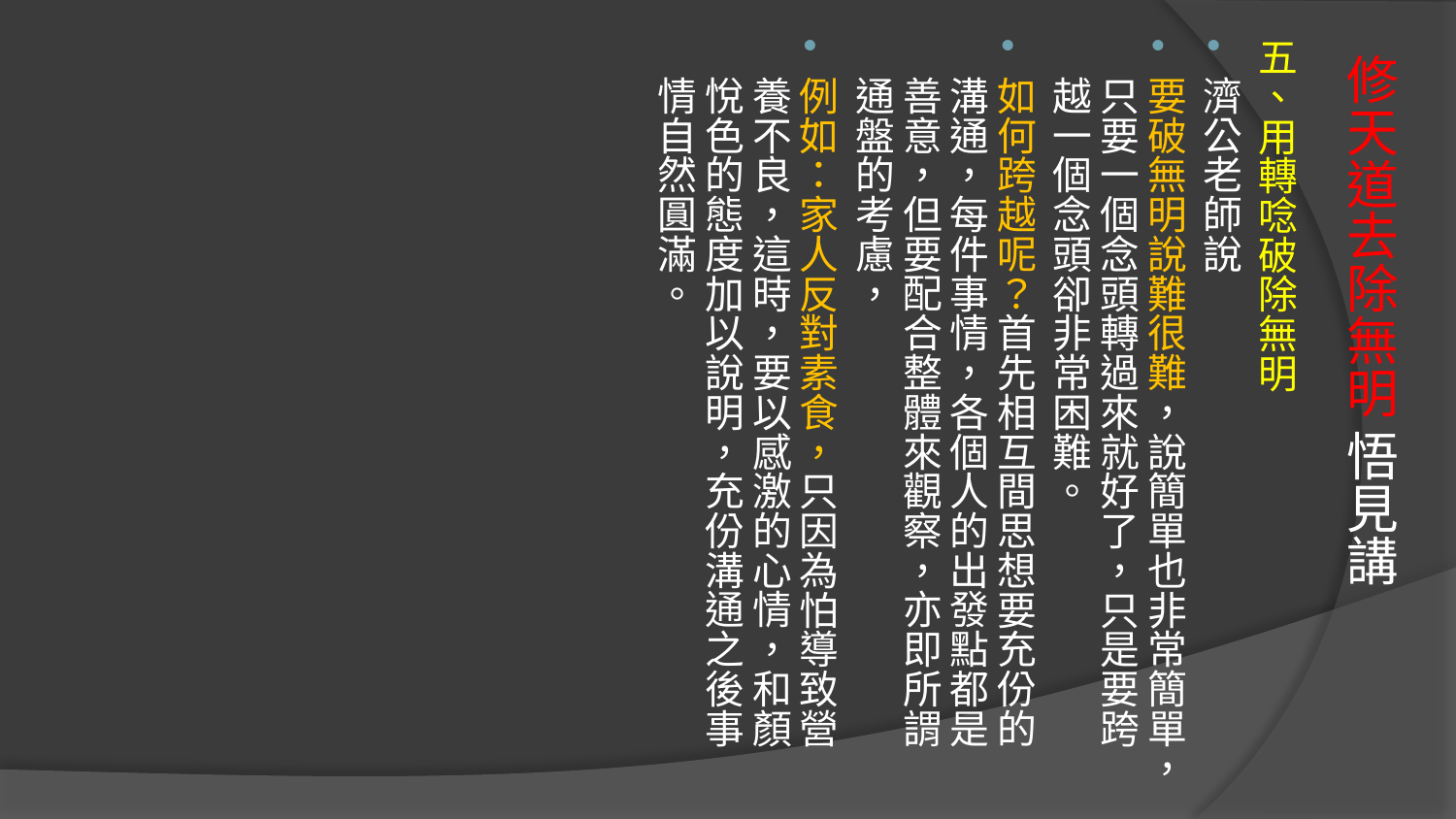

五、用轉唸破除無明
濟公老師說
要破無明說難很難，說簡單也非常簡單，只要一個念頭轉過來就好了，只是要跨越一個念頭卻非常困難。
如何跨越呢？首先相互間思想要充份的溝通，每件事情，各個人的出發點都是善意，但要配合整體來觀察，亦即所謂通盤的考慮，
例如：家人反對素食，只因為怕導致營養不良，這時，要以感激的心情，和顏悅色的態度加以說明，充份溝通之後事情自然圓滿。

# 修天道去除無明 悟見講